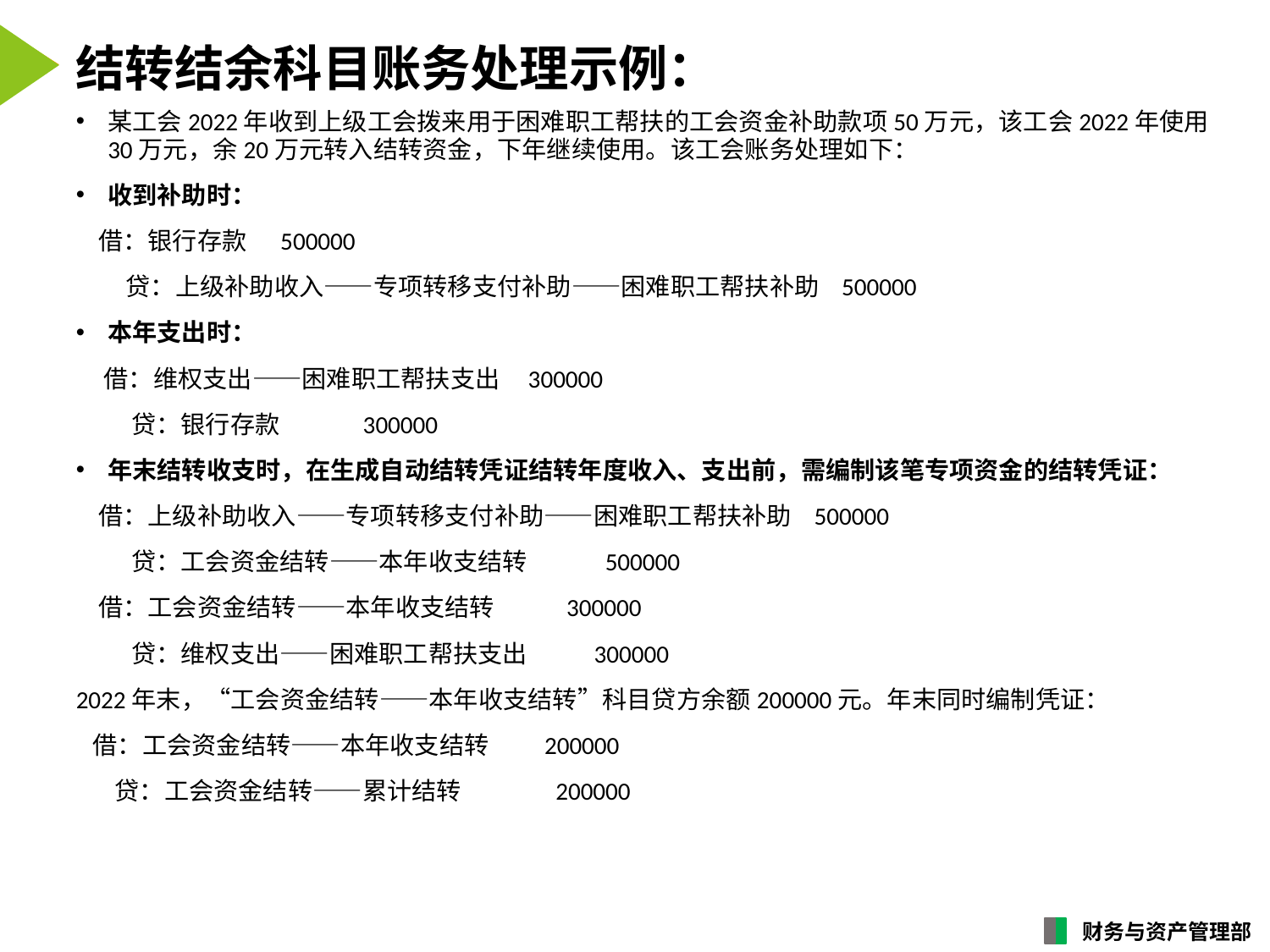

# 结转结余科目账务处理示例：
某工会2022年收到上级工会拨来用于困难职工帮扶的工会资金补助款项50万元，该工会2022年使用30万元，余20万元转入结转资金，下年继续使用。该工会账务处理如下：
收到补助时：
   借：银行存款     500000
        贷：上级补助收入——专项转移支付补助——困难职工帮扶补助   500000
本年支出时：
    借：维权支出——困难职工帮扶支出    300000
         贷：银行存款              300000
年末结转收支时，在生成自动结转凭证结转年度收入、支出前，需编制该笔专项资金的结转凭证：
   借：上级补助收入——专项转移支付补助——困难职工帮扶补助   500000
         贷：工会资金结转——本年收支结转             500000
   借：工会资金结转——本年收支结转            300000
         贷：维权支出——困难职工帮扶支出           300000
2022年末，“工会资金结转——本年收支结转”科目贷方余额200000元。年末同时编制凭证：
  借：工会资金结转——本年收支结转         200000
      贷：工会资金结转——累计结转                200000